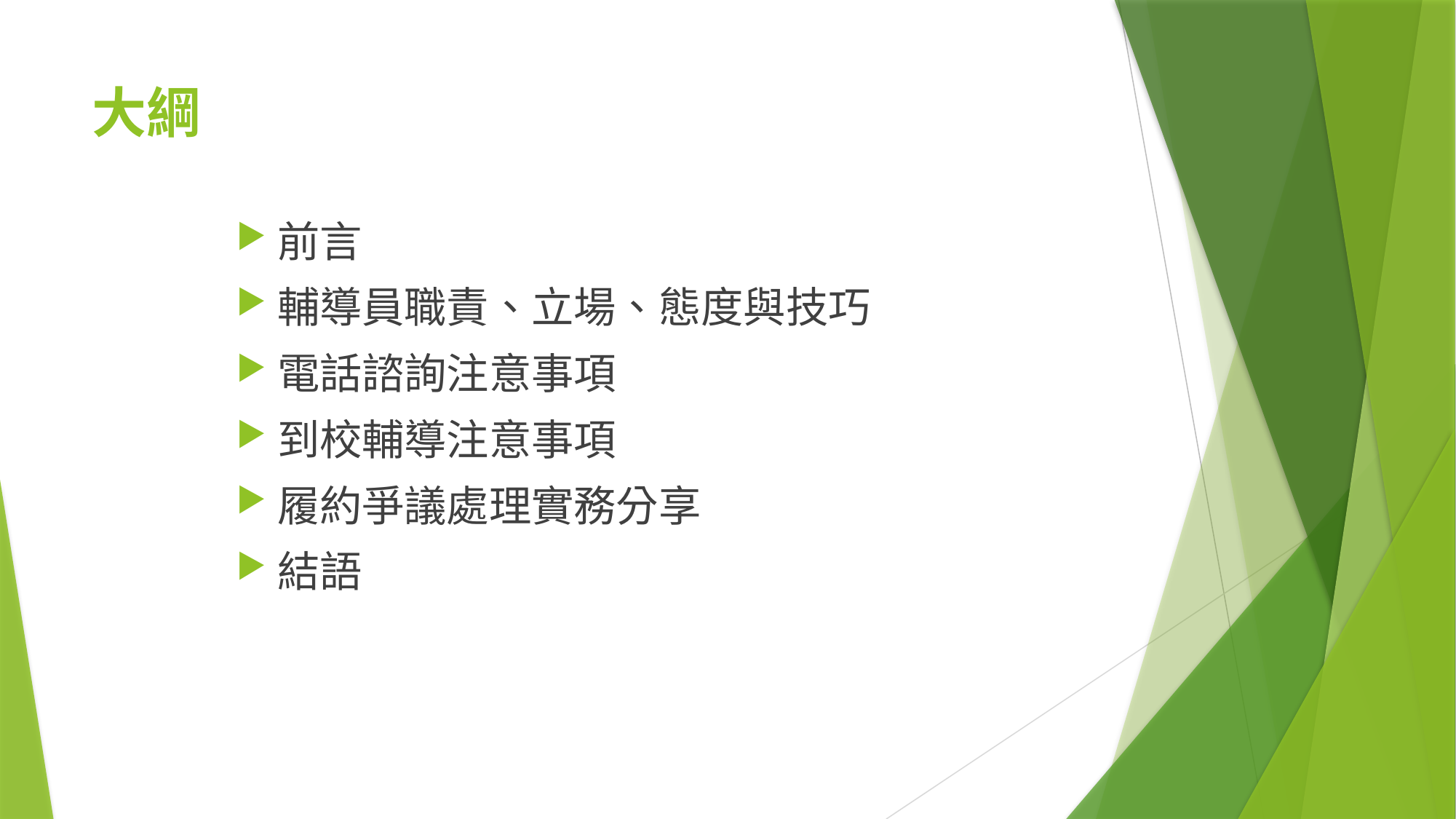

# 大綱
前言
輔導員職責、立場、態度與技巧
電話諮詢注意事項
到校輔導注意事項
履約爭議處理實務分享
結語